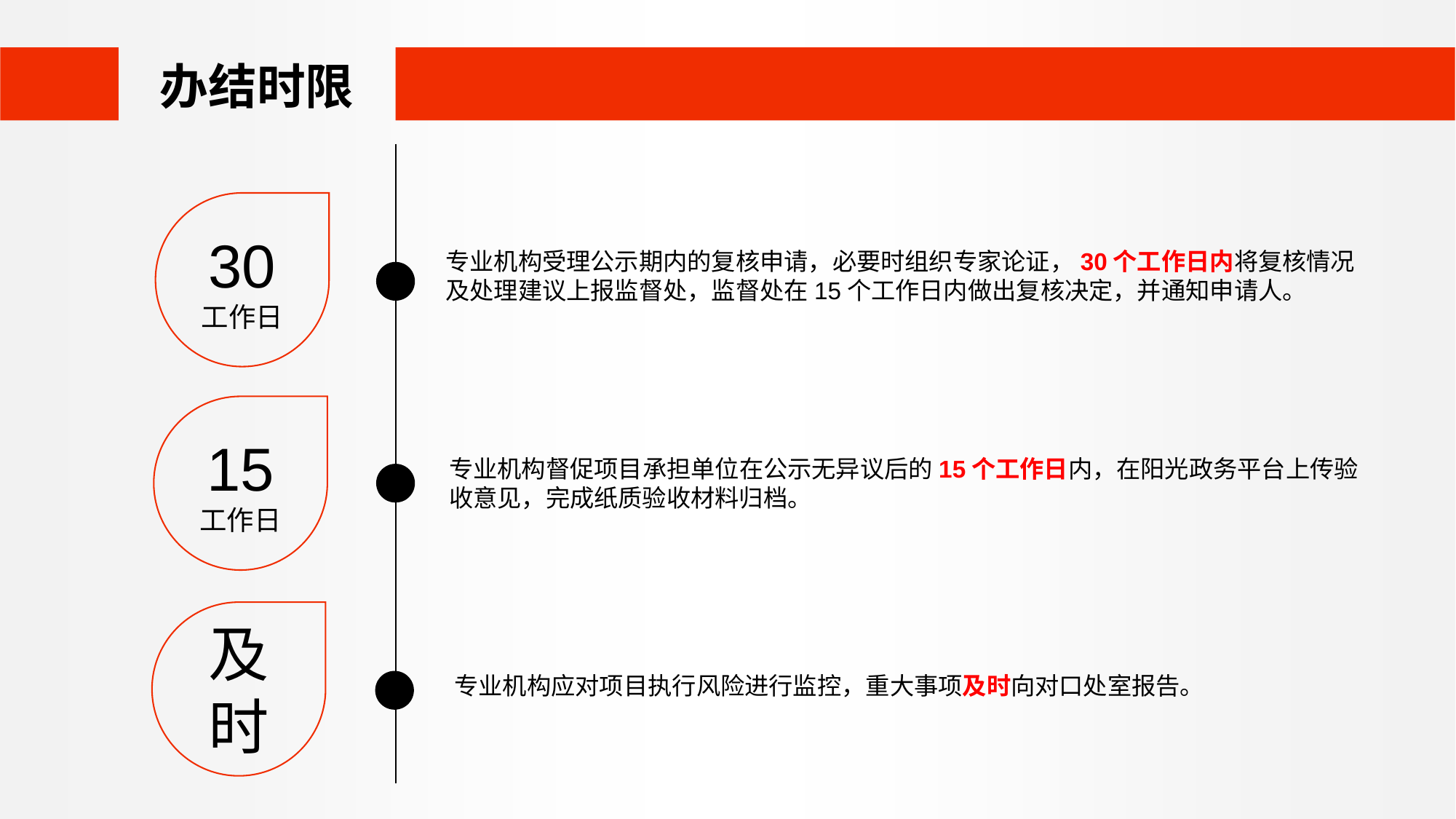

办结时限

30
工作日
专业机构受理公示期内的复核申请，必要时组织专家论证，30个工作日内将复核情况及处理建议上报监督处，监督处在15个工作日内做出复核决定，并通知申请人。
15
工作日
专业机构督促项目承担单位在公示无异议后的15个工作日内，在阳光政务平台上传验收意见，完成纸质验收材料归档。
及时
专业机构应对项目执行风险进行监控，重大事项及时向对口处室报告。